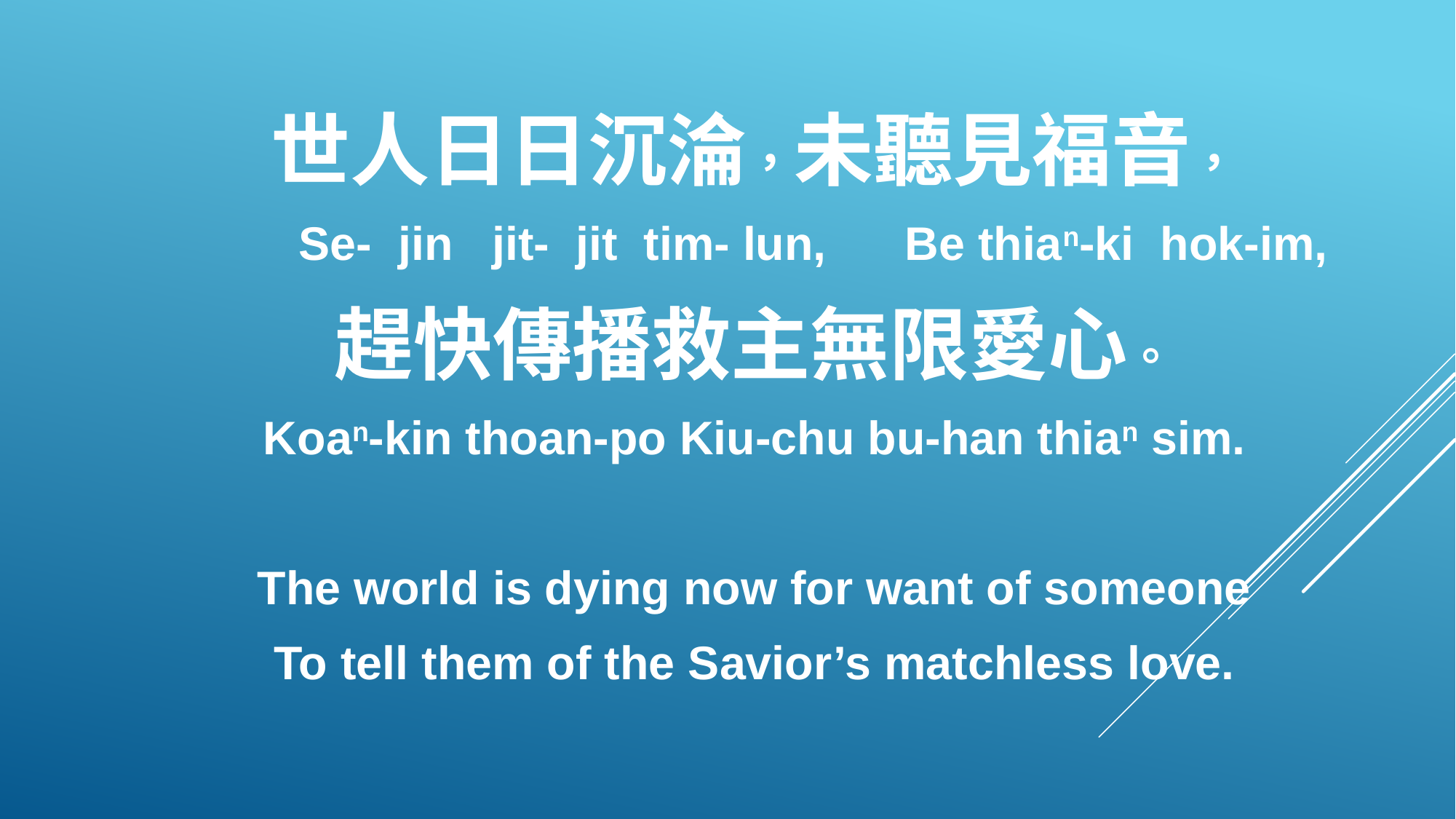

世人日日沉淪，未聽見福音，
         Se-  jin   jit-  jit  tim- lun,      Be thian-ki  hok-im,
趕快傳播救主無限愛心。
Koan-kin thoan-po Kiu-chu bu-han thian sim.

The world is dying now for want of someone
To tell them of the Savior’s matchless love.